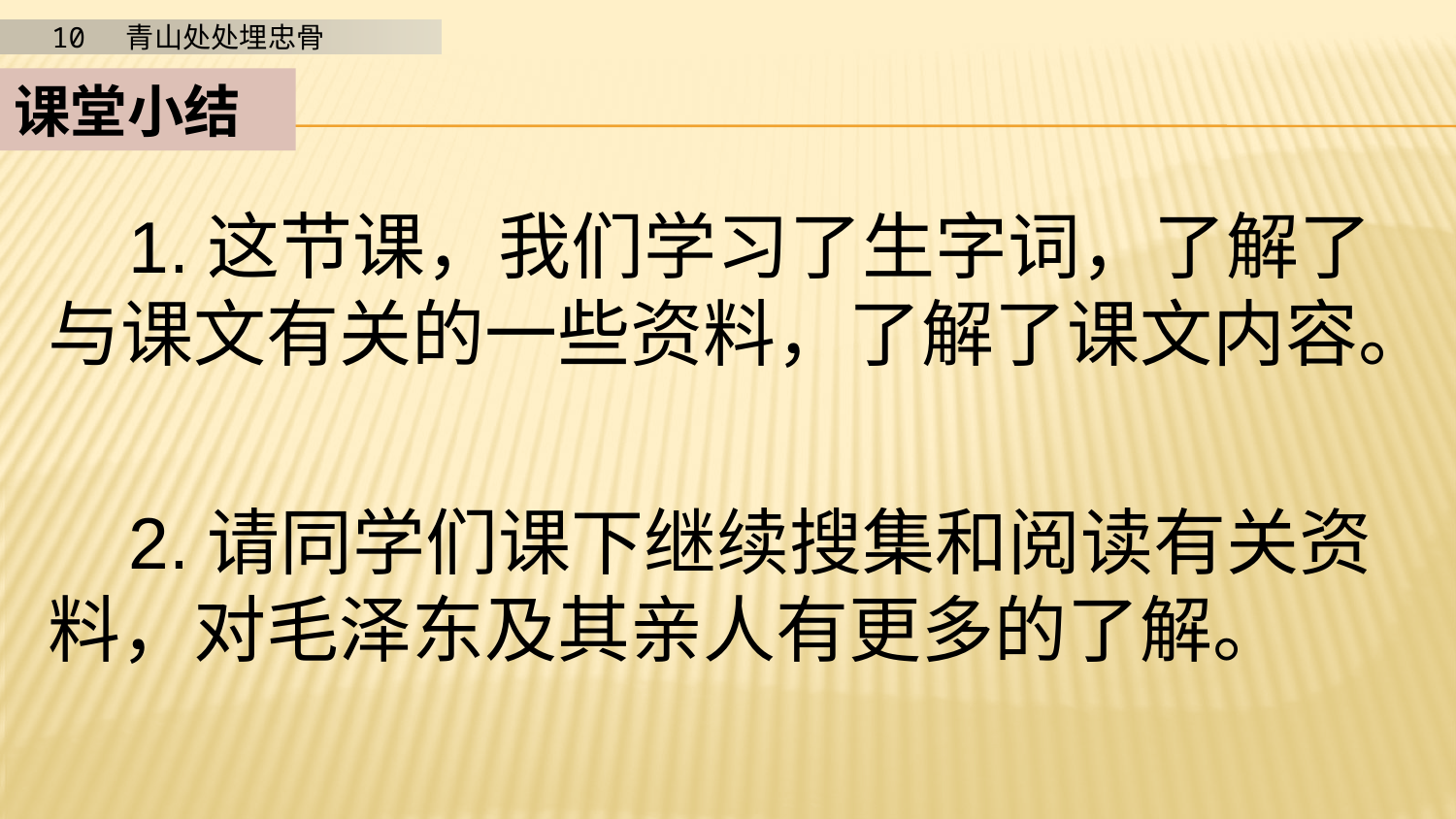

课堂小结
    1.这节课，我们学习了生字词，了解了与课文有关的一些资料，了解了课文内容。
    2.请同学们课下继续搜集和阅读有关资料，对毛泽东及其亲人有更多的了解。